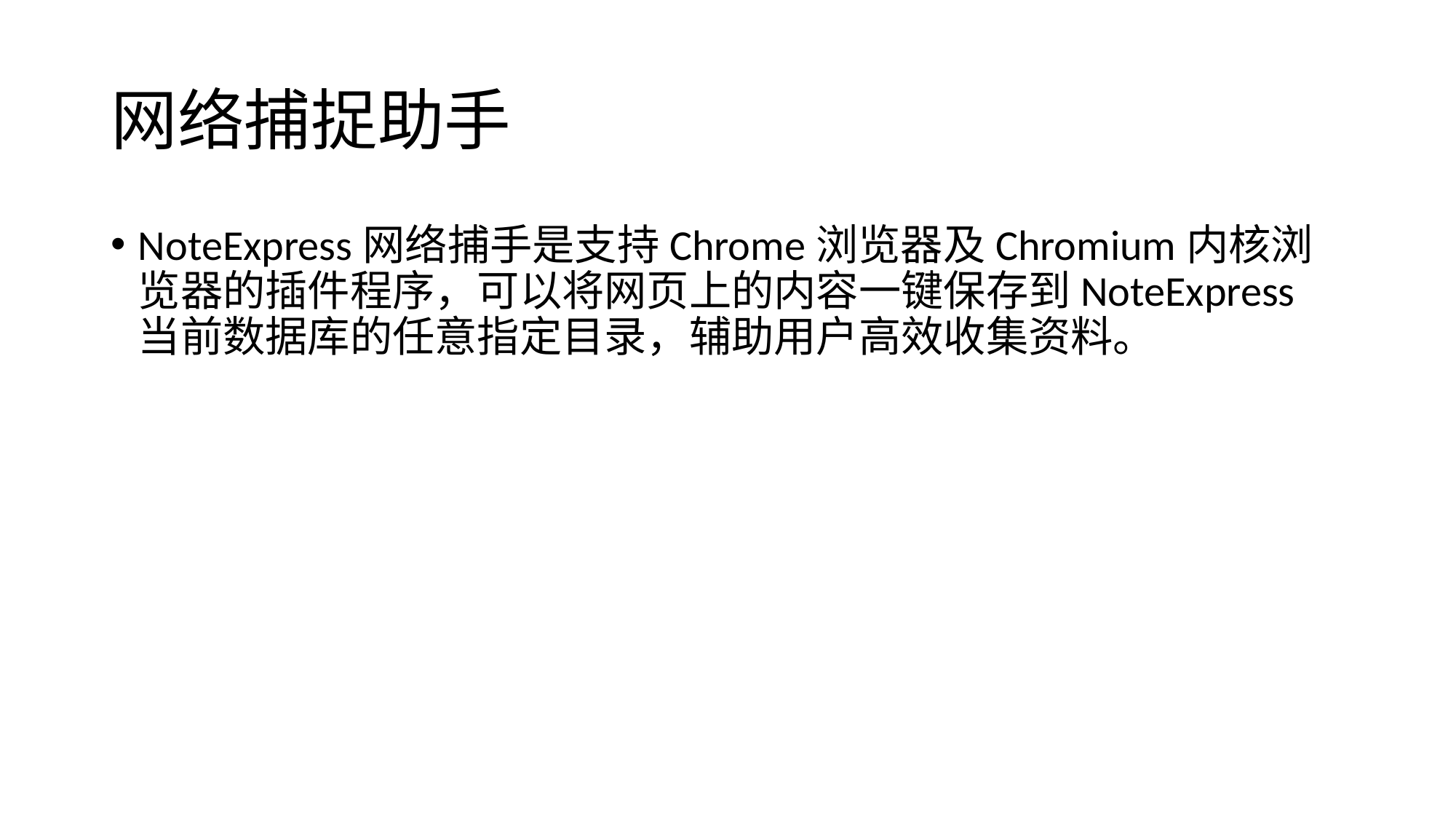

# 网络捕捉助手
NoteExpress网络捕手是支持Chrome浏览器及Chromium内核浏览器的插件程序，可以将网页上的内容一键保存到NoteExpress当前数据库的任意指定目录，辅助用户高效收集资料。